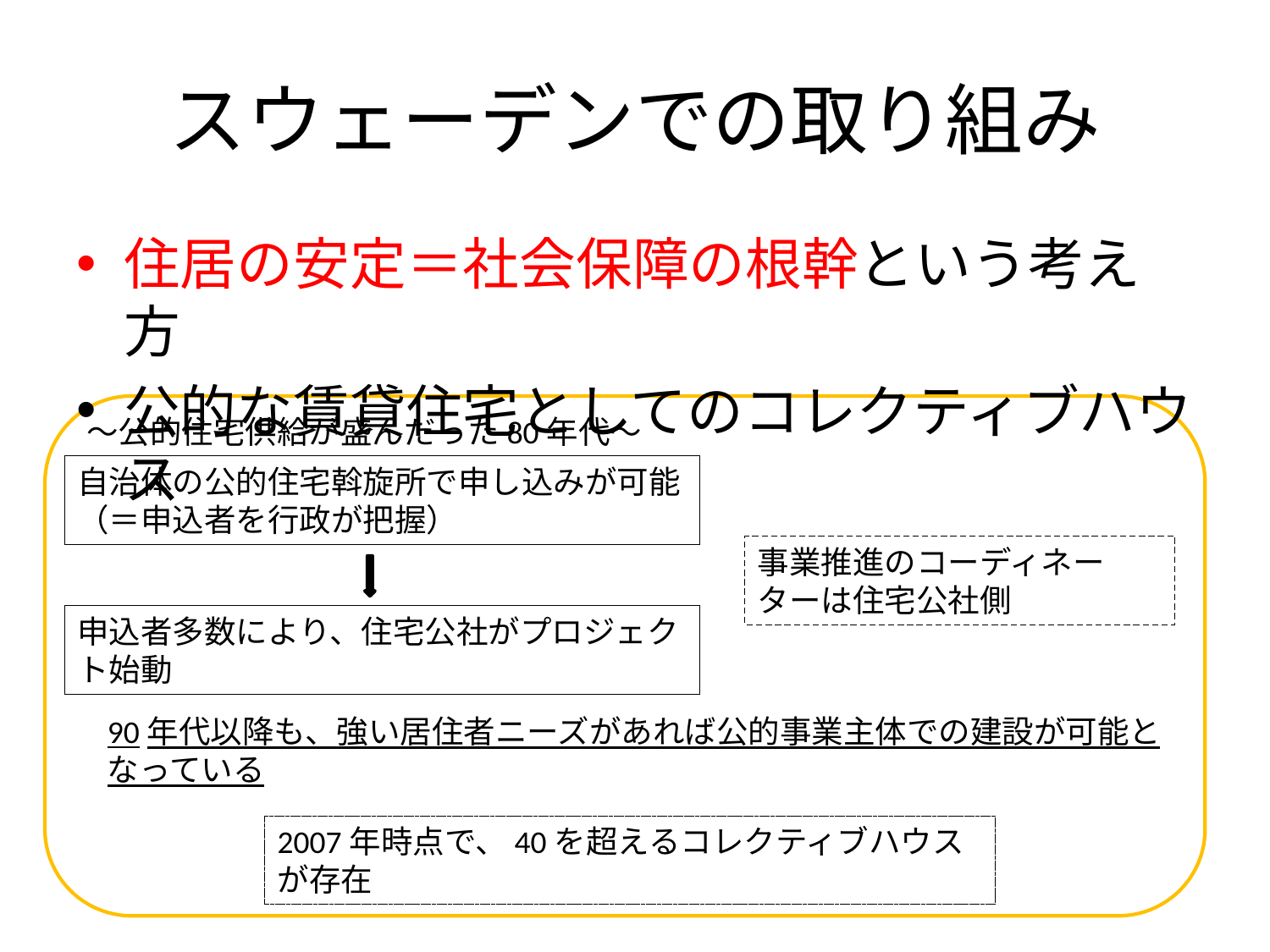

# スウェーデンでの取り組み
住居の安定＝社会保障の根幹という考え方
公的な賃貸住宅としてのコレクティブハウス

～公的住宅供給が盛んだった80年代～
自治体の公的住宅斡旋所で申し込みが可能（＝申込者を行政が把握）
事業推進のコーディネーターは住宅公社側

申込者多数により、住宅公社がプロジェクト始動
90年代以降も、強い居住者ニーズがあれば公的事業主体での建設が可能となっている
2007年時点で、40を超えるコレクティブハウスが存在